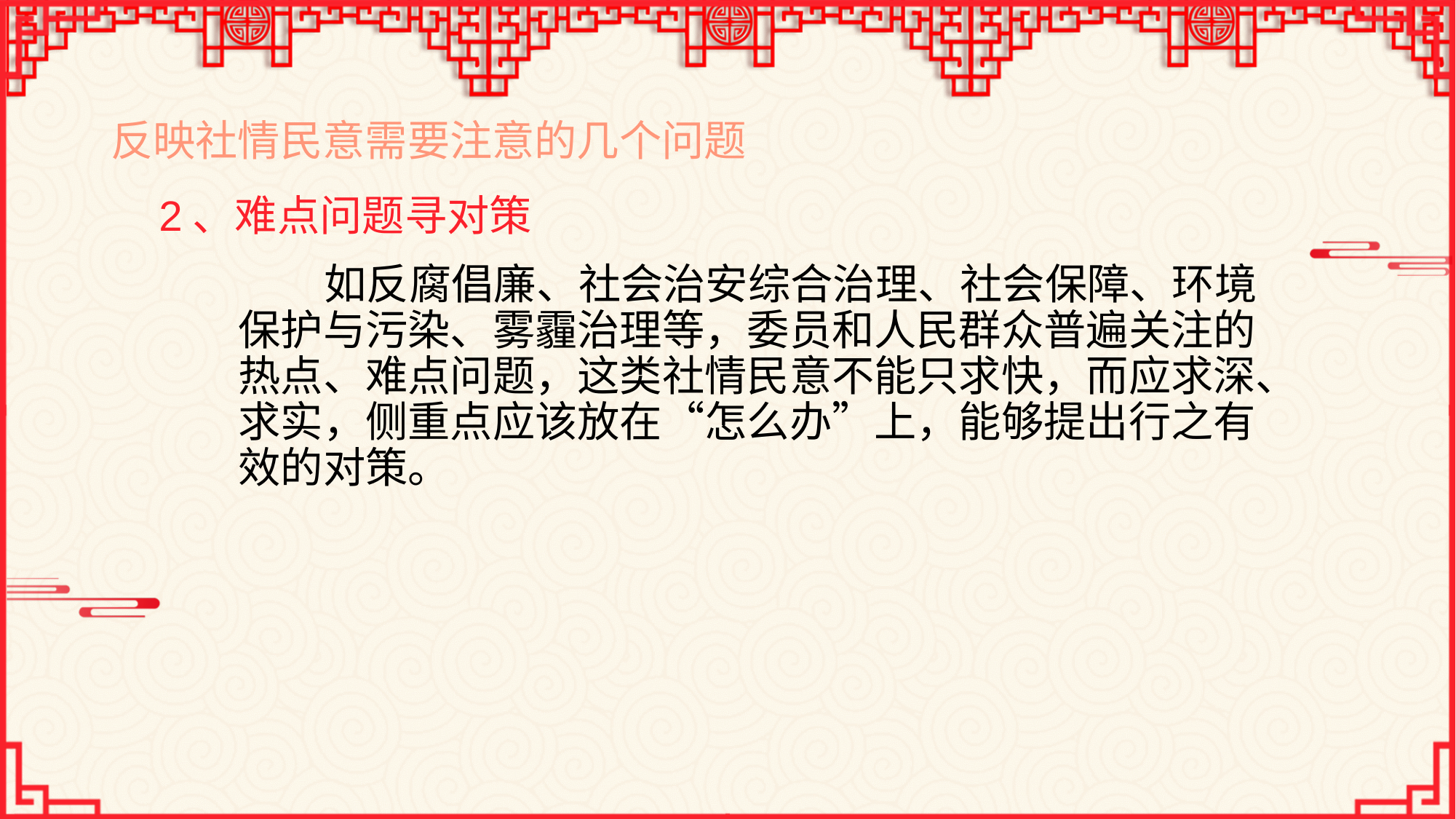

# 反映社情民意需要注意的几个问题
2、难点问题寻对策
如反腐倡廉、社会治安综合治理、社会保障、环境保护与污染、雾霾治理等，委员和人民群众普遍关注的热点、难点问题，这类社情民意不能只求快，而应求深、求实，侧重点应该放在“怎么办”上，能够提出行之有效的对策。